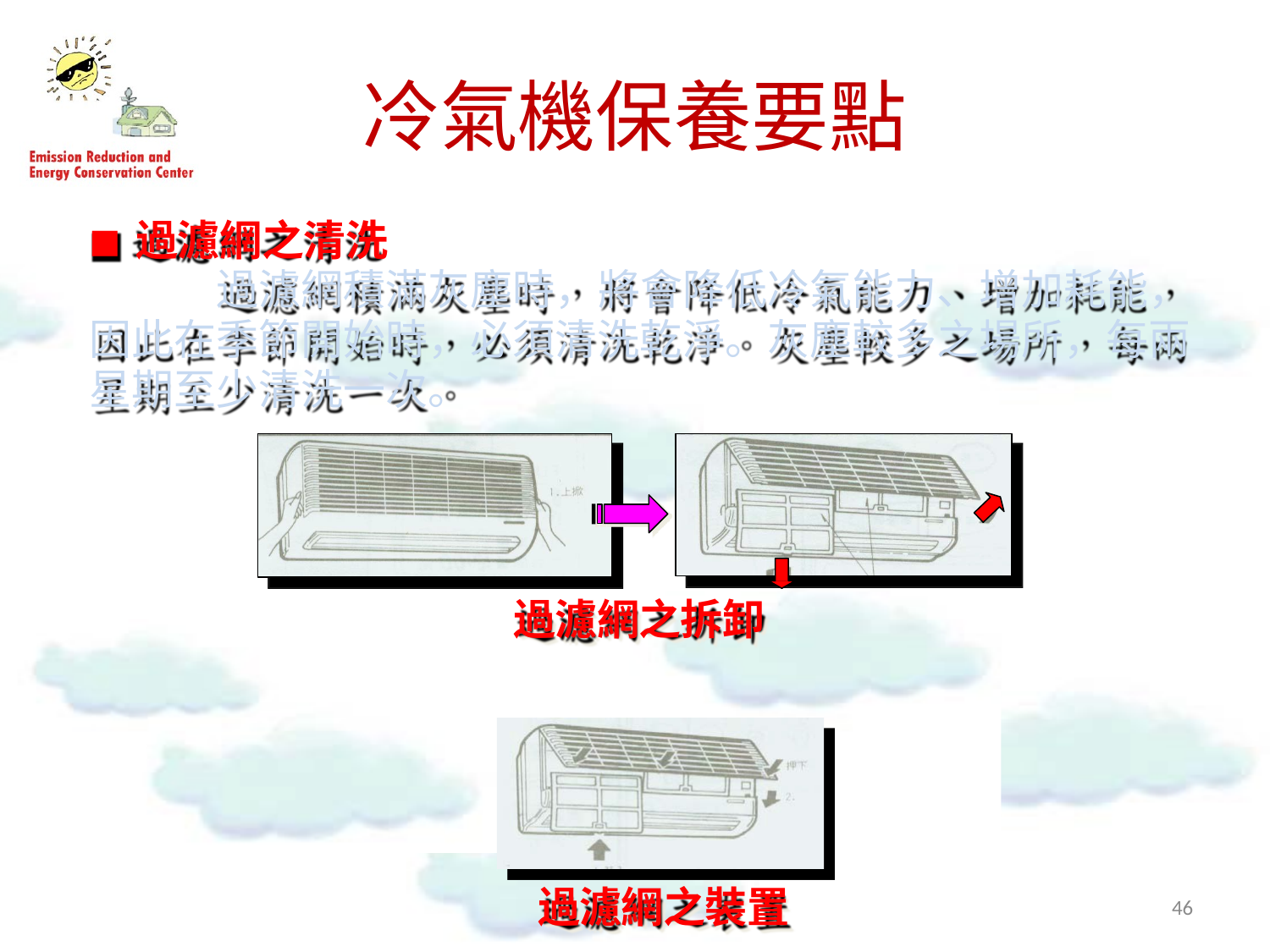

# 冷氣機保養要點

■ 過濾網之清洗
過濾網積滿灰塵時，將會降低冷氣能力、增加耗能， 因此在季節開始時，必須清洗乾淨。灰塵較多之場所，每兩 星期至少清洗一次。

過濾網之拆卸

過濾網之裝置
46